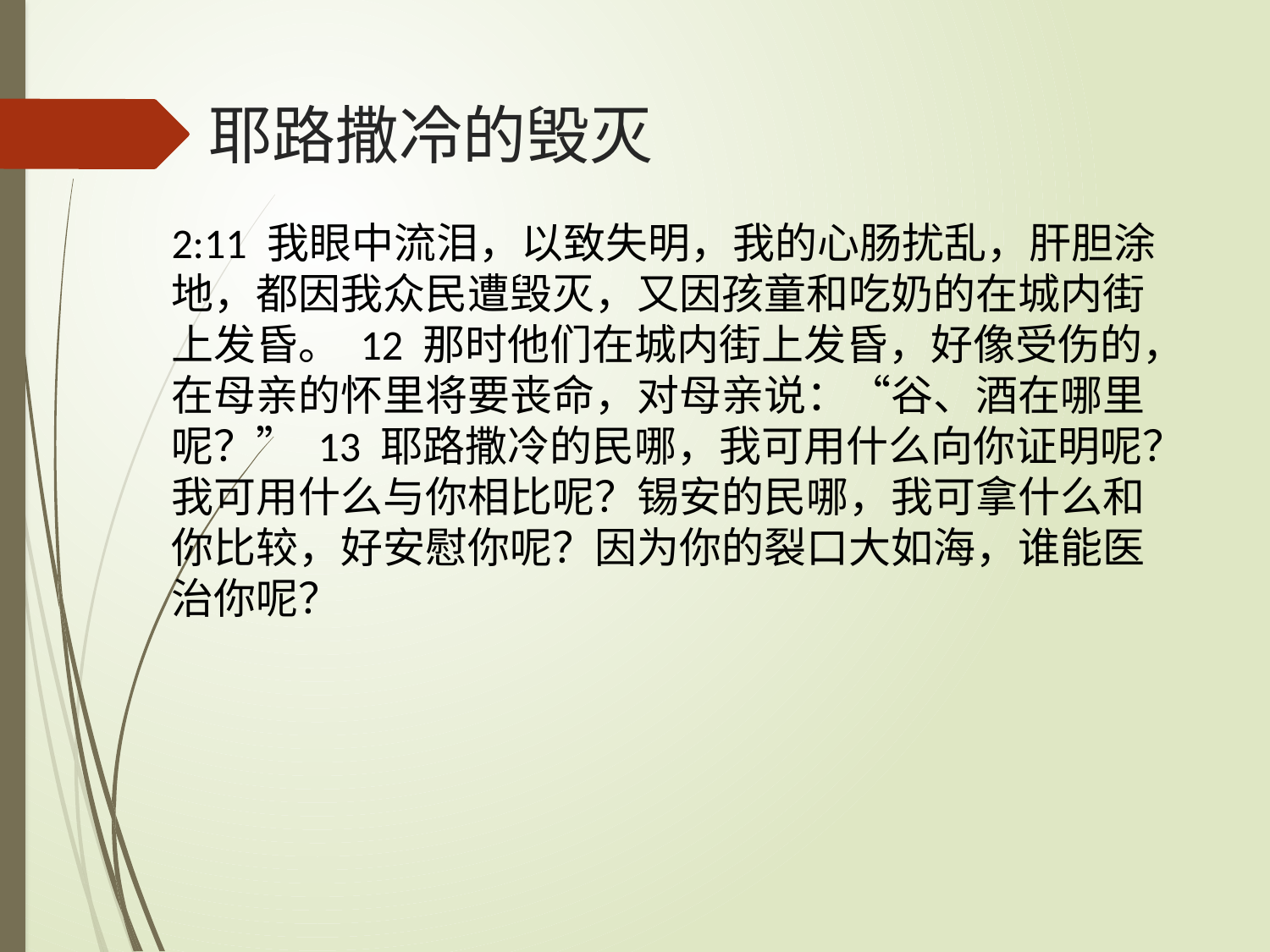

# 耶路撒冷的毁灭
2:11 我眼中流泪，以致失明，我的心肠扰乱，肝胆涂地，都因我众民遭毁灭，又因孩童和吃奶的在城内街上发昏。 12 那时他们在城内街上发昏，好像受伤的，在母亲的怀里将要丧命，对母亲说：“谷、酒在哪里呢？” 13 耶路撒冷的民哪，我可用什么向你证明呢？我可用什么与你相比呢？锡安的民哪，我可拿什么和你比较，好安慰你呢？因为你的裂口大如海，谁能医治你呢？